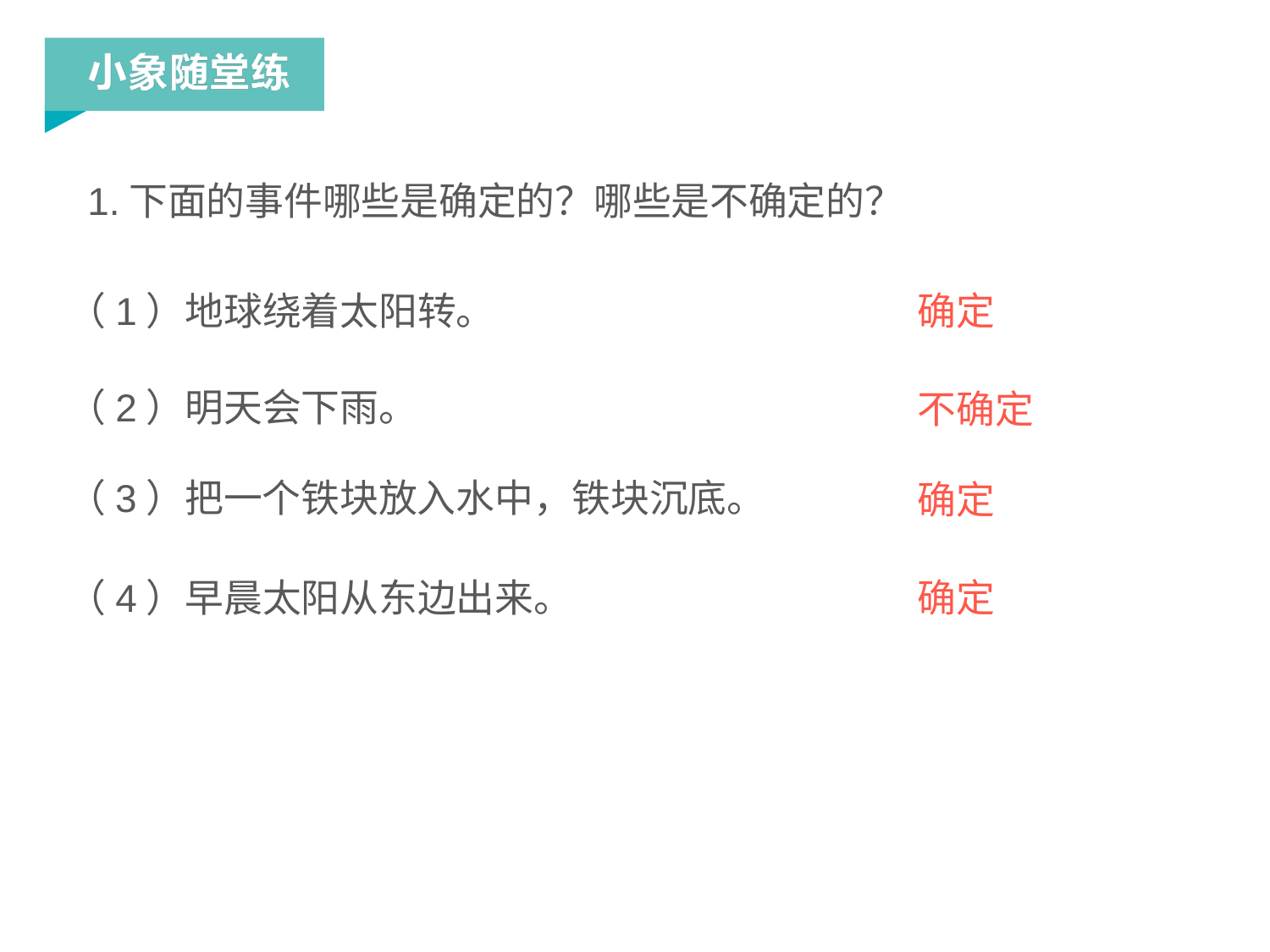

1.下面的事件哪些是确定的？哪些是不确定的？
（1）地球绕着太阳转。
确定
（2）明天会下雨。
不确定
（3）把一个铁块放入水中，铁块沉底。
确定
（4）早晨太阳从东边出来。
确定